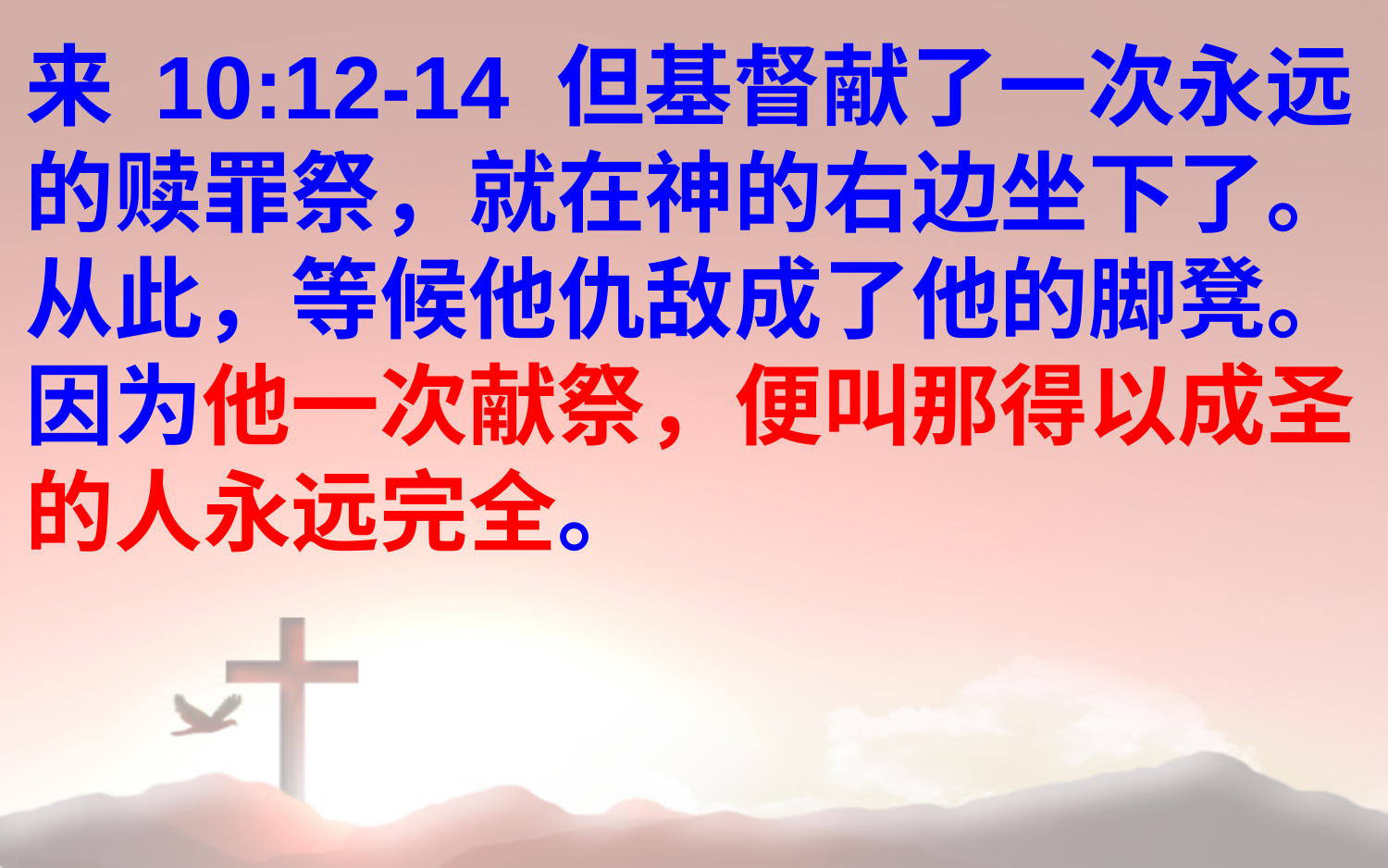

来 10:12-14 但基督献了一次永远的赎罪祭，就在神的右边坐下了。 从此，等候他仇敌成了他的脚凳。 因为他一次献祭，便叫那得以成圣的人永远完全。